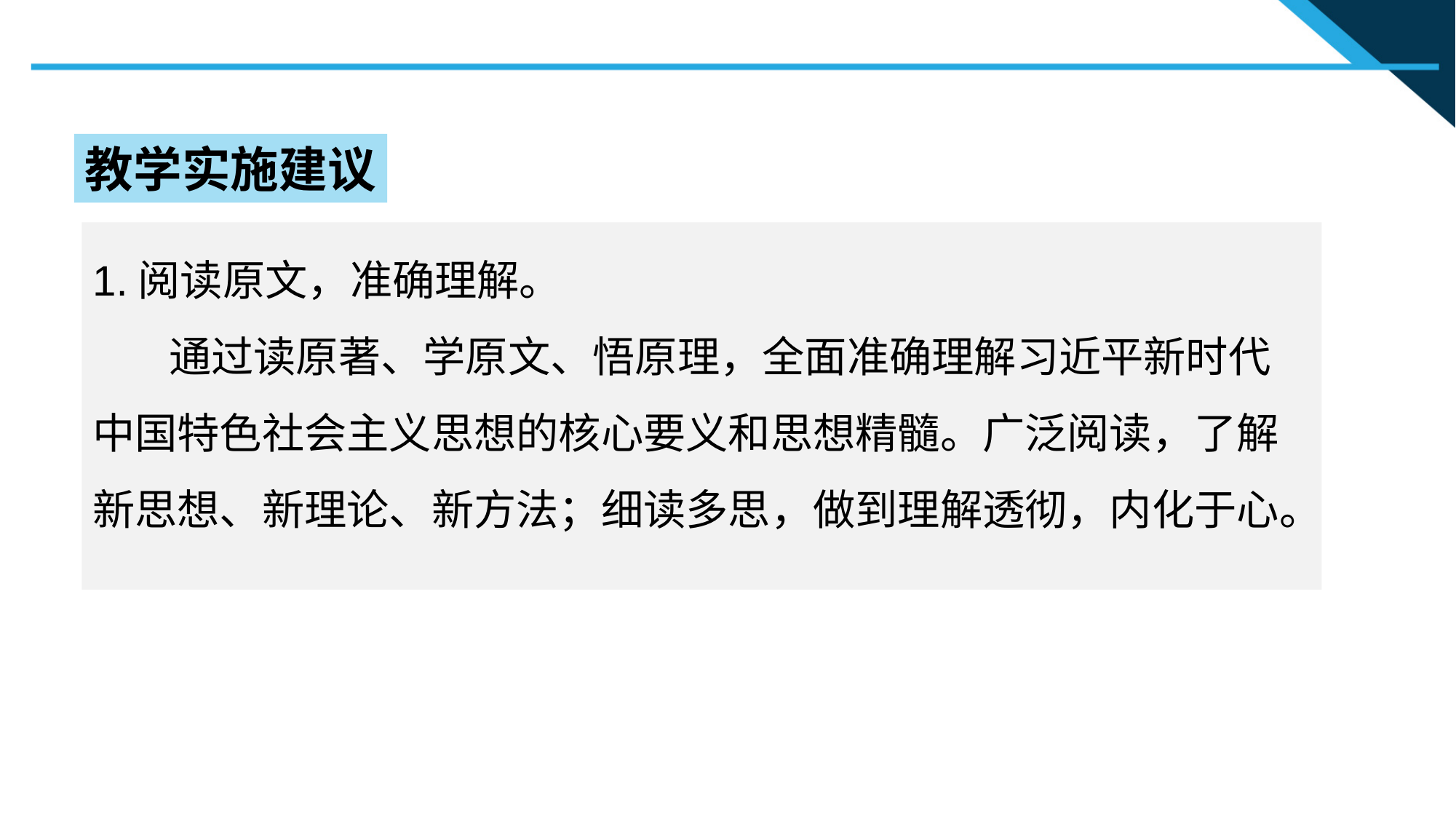

教学实施建议
1.阅读原文，准确理解。
       通过读原著、学原文、悟原理，全面准确理解习近平新时代中国特色社会主义思想的核心要义和思想精髓。广泛阅读，了解新思想、新理论、新方法；细读多思，做到理解透彻，内化于心。